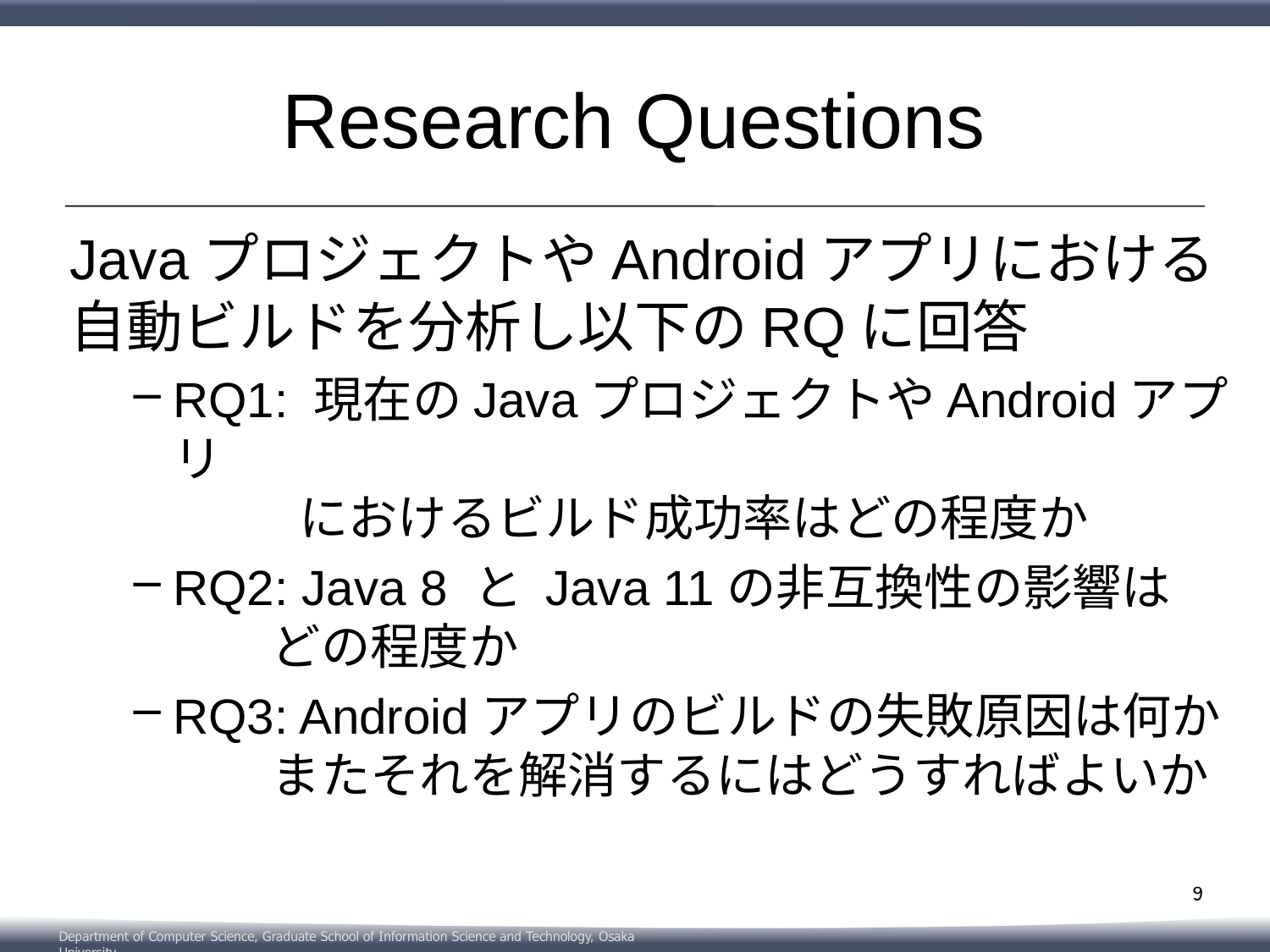

# Research Questions
JavaプロジェクトやAndroidアプリにおける
自動ビルドを分析し以下のRQに回答
RQ1: 現在のJavaプロジェクトやAndroidアプリ
　　  におけるビルド成功率はどの程度か
RQ2: Java 8 と Java 11の非互換性の影響は
         どの程度か
RQ3: Androidアプリのビルドの失敗原因は何か
         またそれを解消するにはどうすればよいか

9